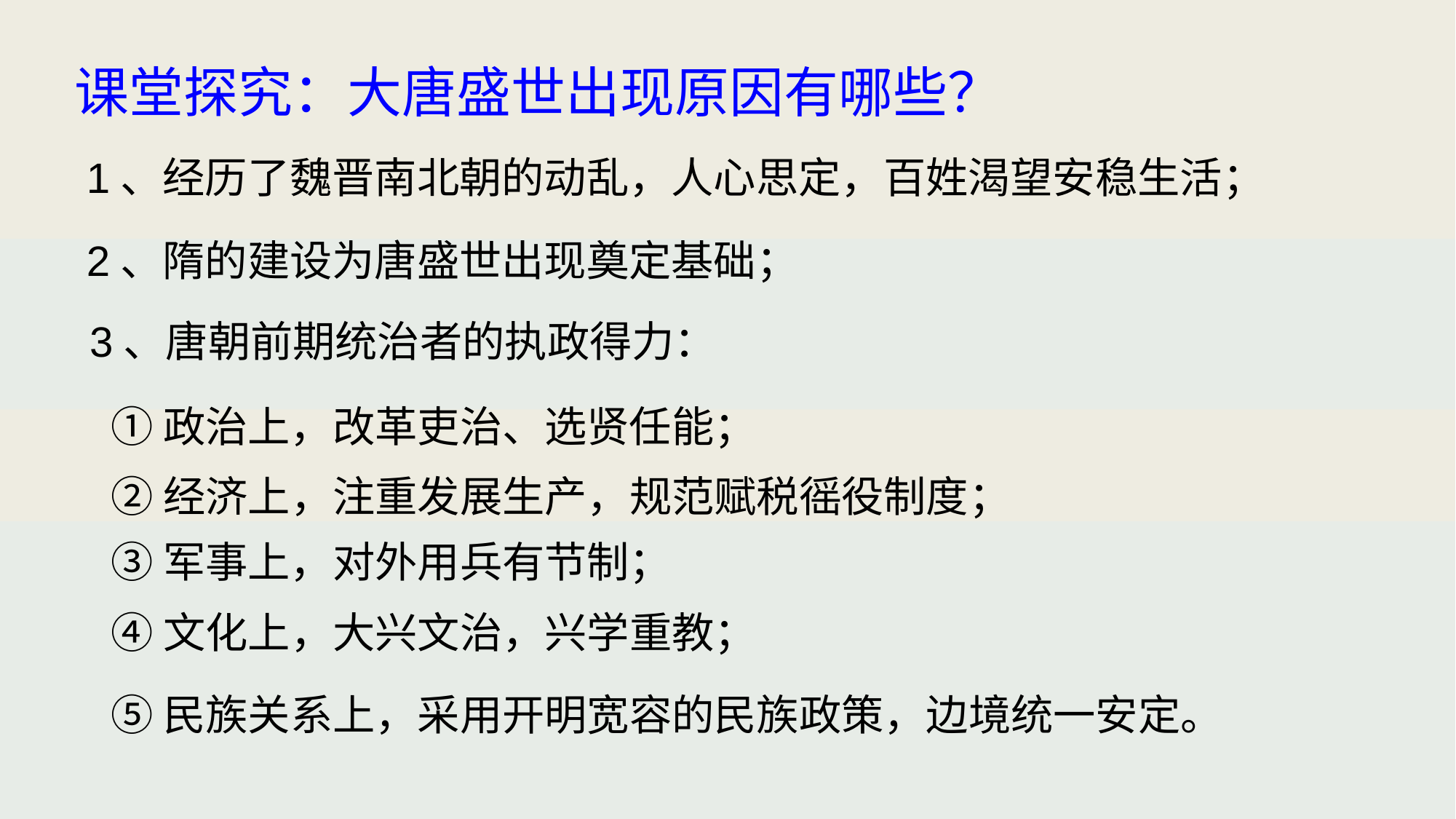

课堂探究：大唐盛世出现原因有哪些？
1、经历了魏晋南北朝的动乱，人心思定，百姓渴望安稳生活；
2、隋的建设为唐盛世出现奠定基础；
3、唐朝前期统治者的执政得力：
①政治上，改革吏治、选贤任能；
②经济上，注重发展生产，规范赋税徭役制度；
③军事上，对外用兵有节制；
④文化上，大兴文治，兴学重教；
⑤民族关系上，采用开明宽容的民族政策，边境统一安定。